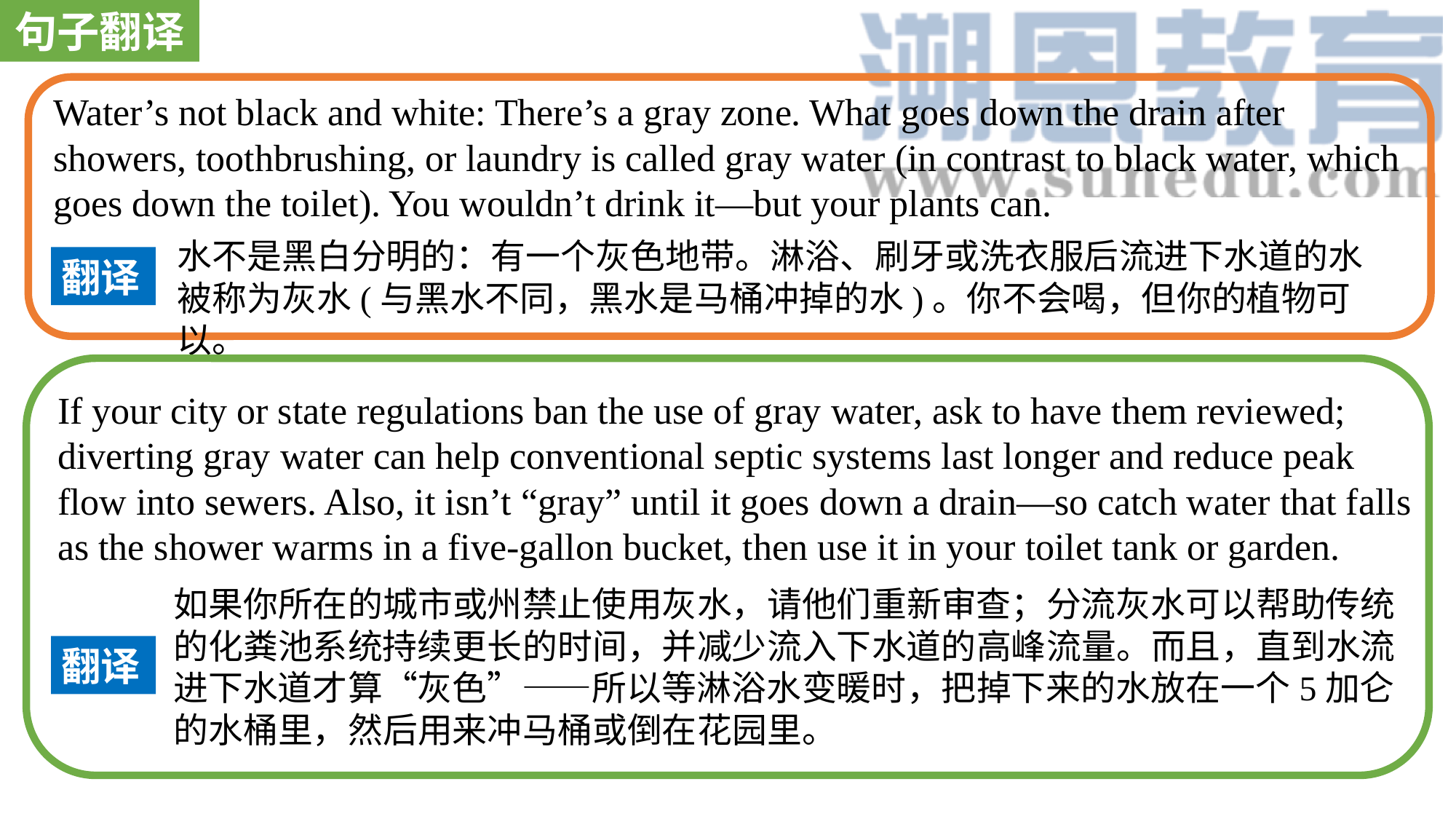

句子翻译

Water’s not black and white: There’s a gray zone. What goes down the drain after showers, toothbrushing, or laundry is called gray water (in contrast to black water, which goes down the toilet). You wouldn’t drink it—but your plants can.
水不是黑白分明的：有一个灰色地带。淋浴、刷牙或洗衣服后流进下水道的水被称为灰水(与黑水不同，黑水是马桶冲掉的水)。你不会喝，但你的植物可以。
翻译

If your city or state regulations ban the use of gray water, ask to have them reviewed; diverting gray water can help conventional septic systems last longer and reduce peak flow into sewers. Also, it isn’t “gray” until it goes down a drain—so catch water that falls as the shower warms in a five-gallon bucket, then use it in your toilet tank or garden.
如果你所在的城市或州禁止使用灰水，请他们重新审查；分流灰水可以帮助传统的化粪池系统持续更长的时间，并减少流入下水道的高峰流量。而且，直到水流进下水道才算“灰色”——所以等淋浴水变暖时，把掉下来的水放在一个5加仑的水桶里，然后用来冲马桶或倒在花园里。
翻译